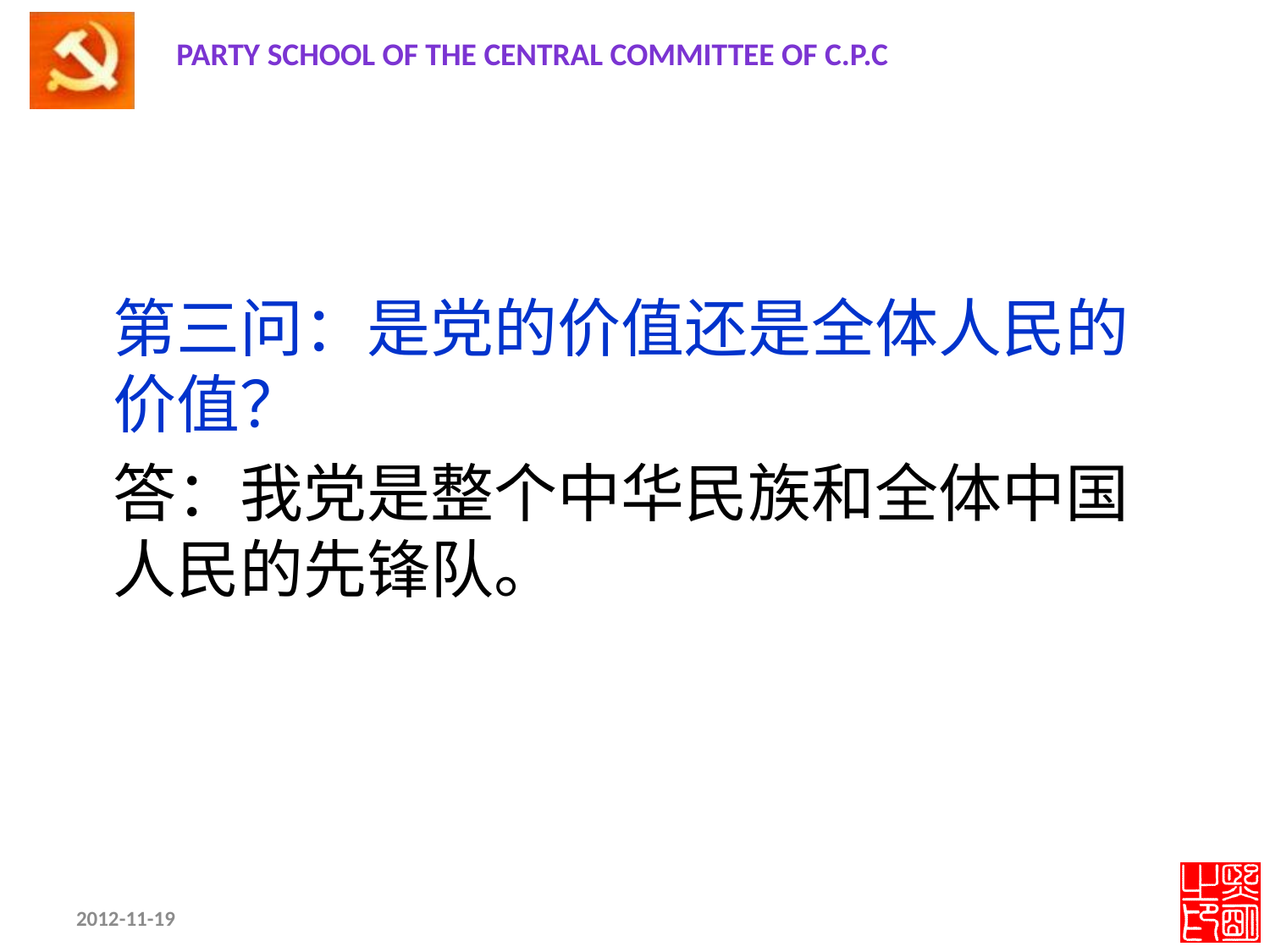

第三问：是党的价值还是全体人民的价值？
答：我党是整个中华民族和全体中国人民的先锋队。
#
2012-11-19